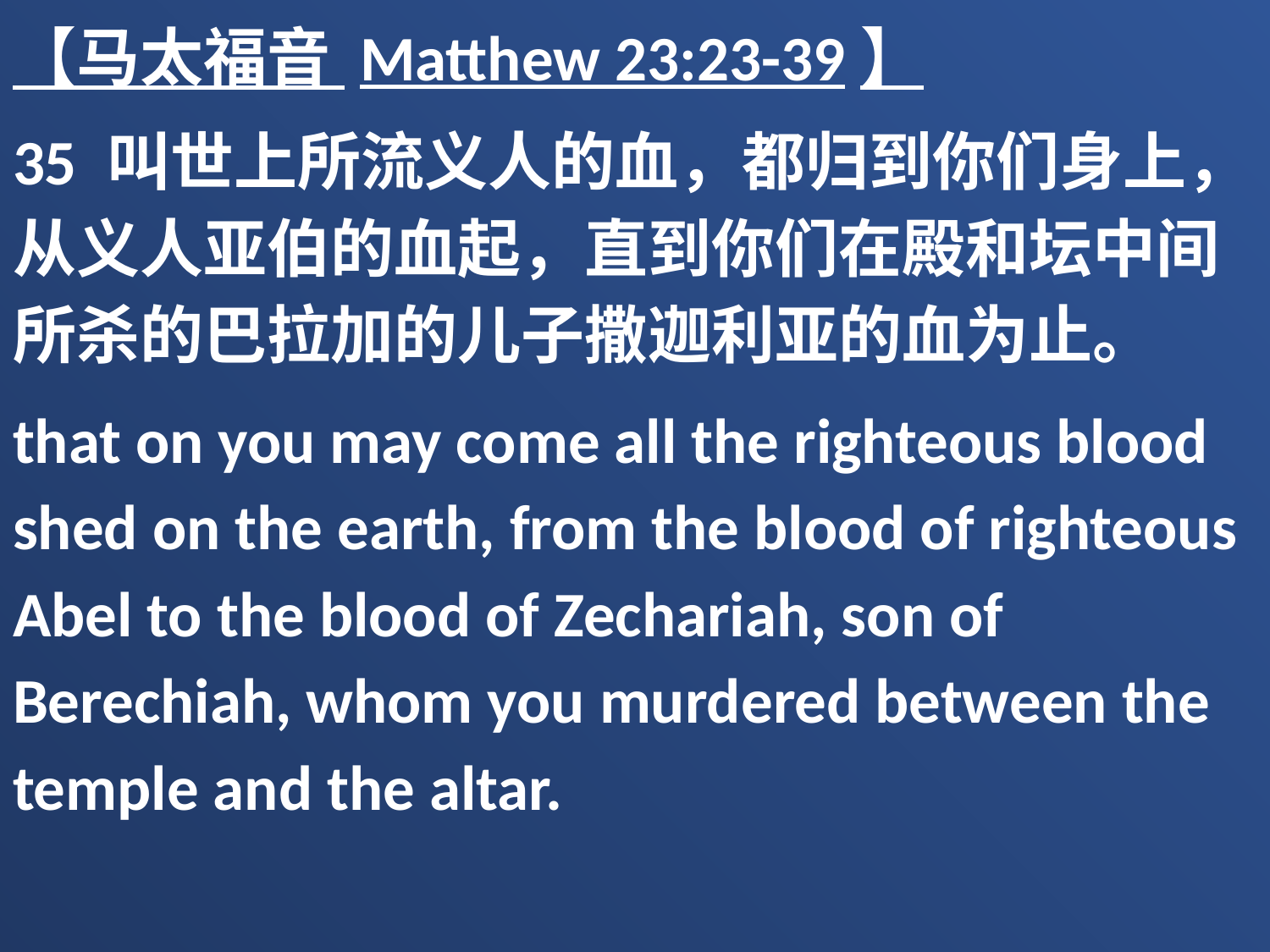

【马太福音 Matthew 23:23-39】
35 叫世上所流义人的血，都归到你们身上，从义人亚伯的血起，直到你们在殿和坛中间所杀的巴拉加的儿子撒迦利亚的血为止。
that on you may come all the righteous blood shed on the earth, from the blood of righteous Abel to the blood of Zechariah, son of Berechiah, whom you murdered between the temple and the altar.